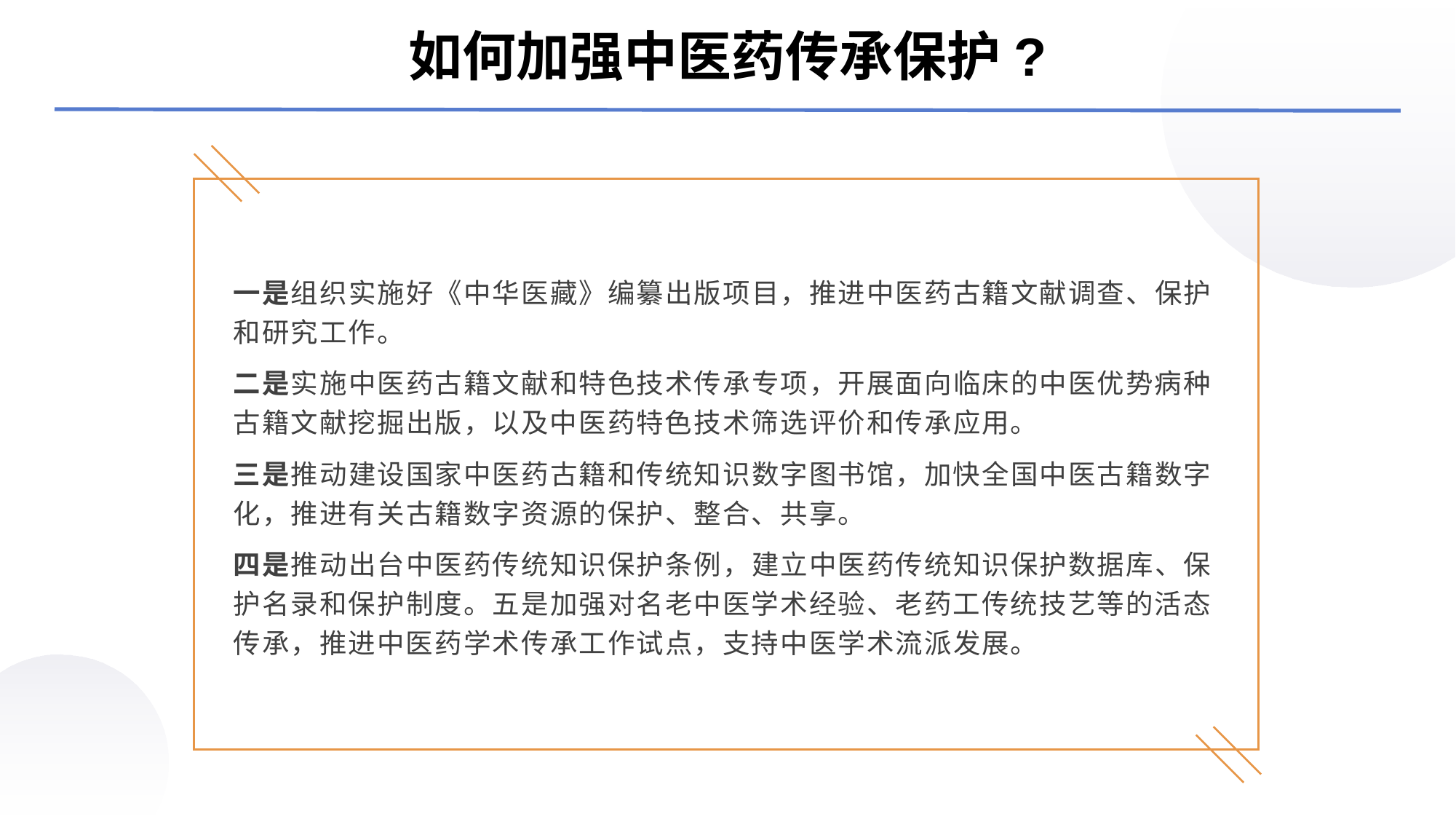

如何加强中医药传承保护?

一是组织实施好《中华医藏》编纂出版项目，推进中医药古籍文献调查、保护和研究工作。
二是实施中医药古籍文献和特色技术传承专项，开展面向临床的中医优势病种古籍文献挖掘出版，以及中医药特色技术筛选评价和传承应用。
三是推动建设国家中医药古籍和传统知识数字图书馆，加快全国中医古籍数字化，推进有关古籍数字资源的保护、整合、共享。
四是推动出台中医药传统知识保护条例，建立中医药传统知识保护数据库、保护名录和保护制度。五是加强对名老中医学术经验、老药工传统技艺等的活态传承，推进中医药学术传承工作试点，支持中医学术流派发展。